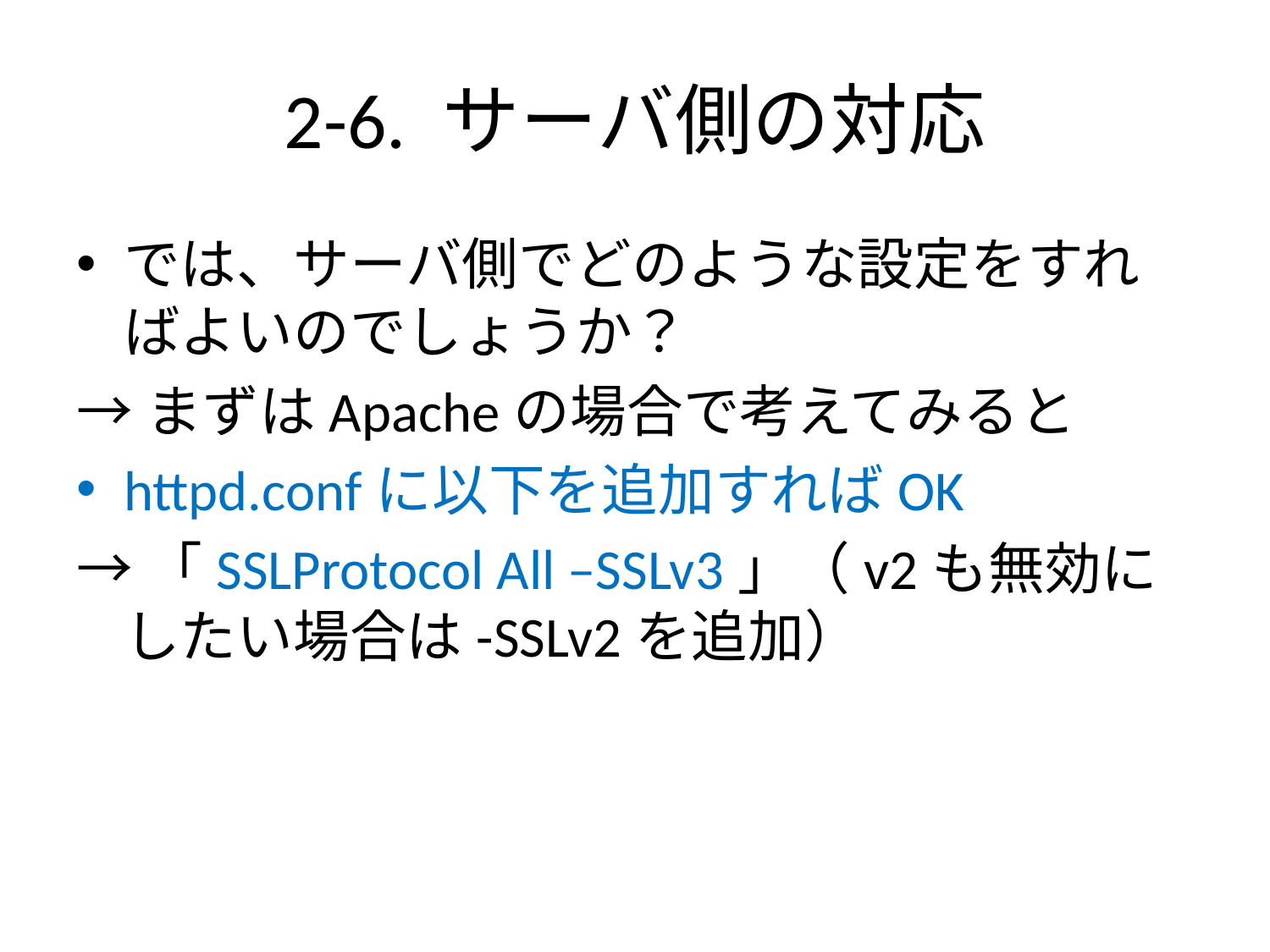

# 2-6. サーバ側の対応
では、サーバ側でどのような設定をすればよいのでしょうか？
→まずはApacheの場合で考えてみると
httpd.confに以下を追加すればOK
→「SSLProtocol All –SSLv3」（v2も無効にしたい場合は-SSLv2を追加）